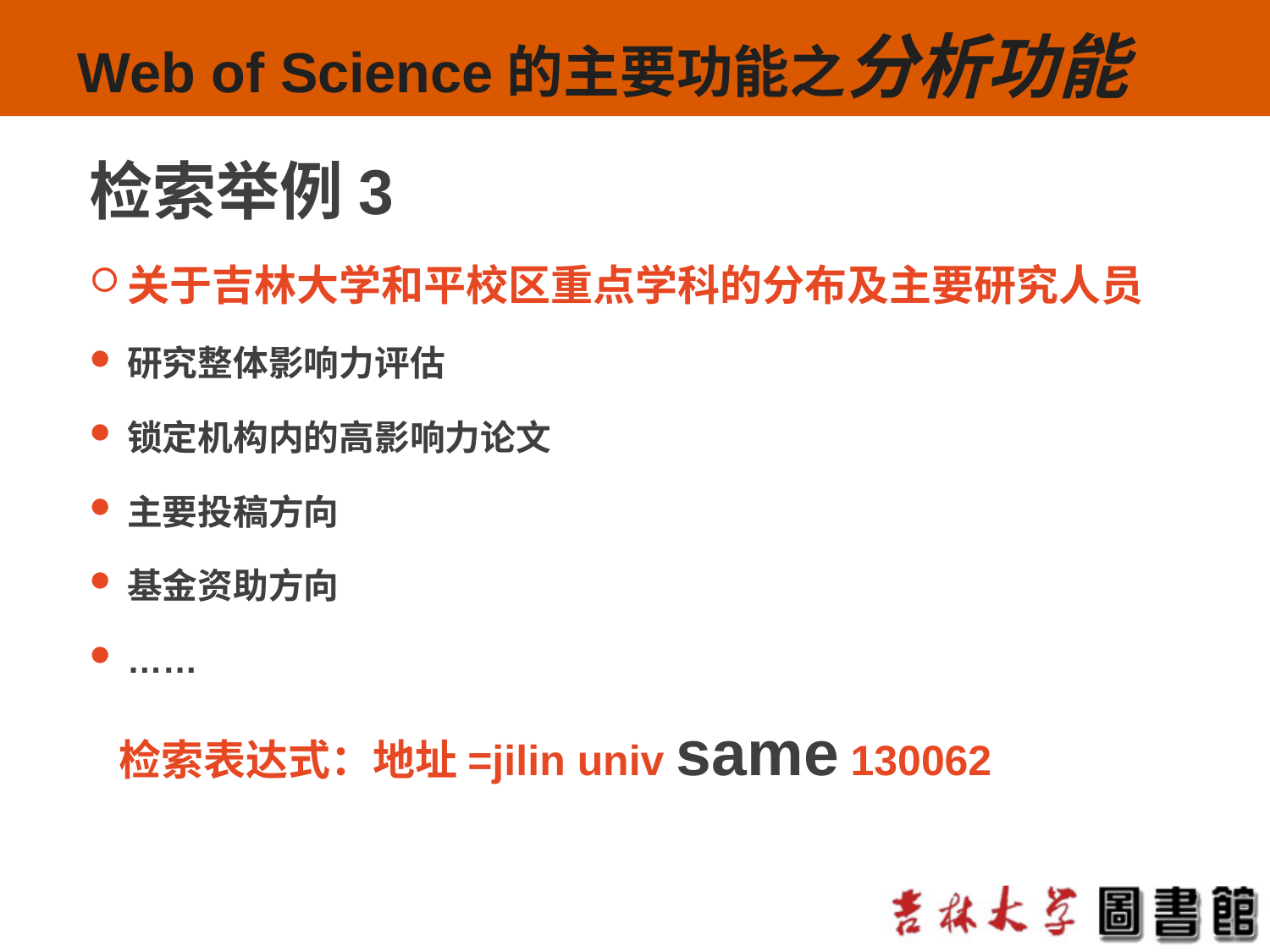

# Web of Science的主要功能之分析功能
检索举例3
关于吉林大学和平校区重点学科的分布及主要研究人员
研究整体影响力评估
锁定机构内的高影响力论文
主要投稿方向
基金资助方向
……
  检索表达式：地址=jilin univ same 130062